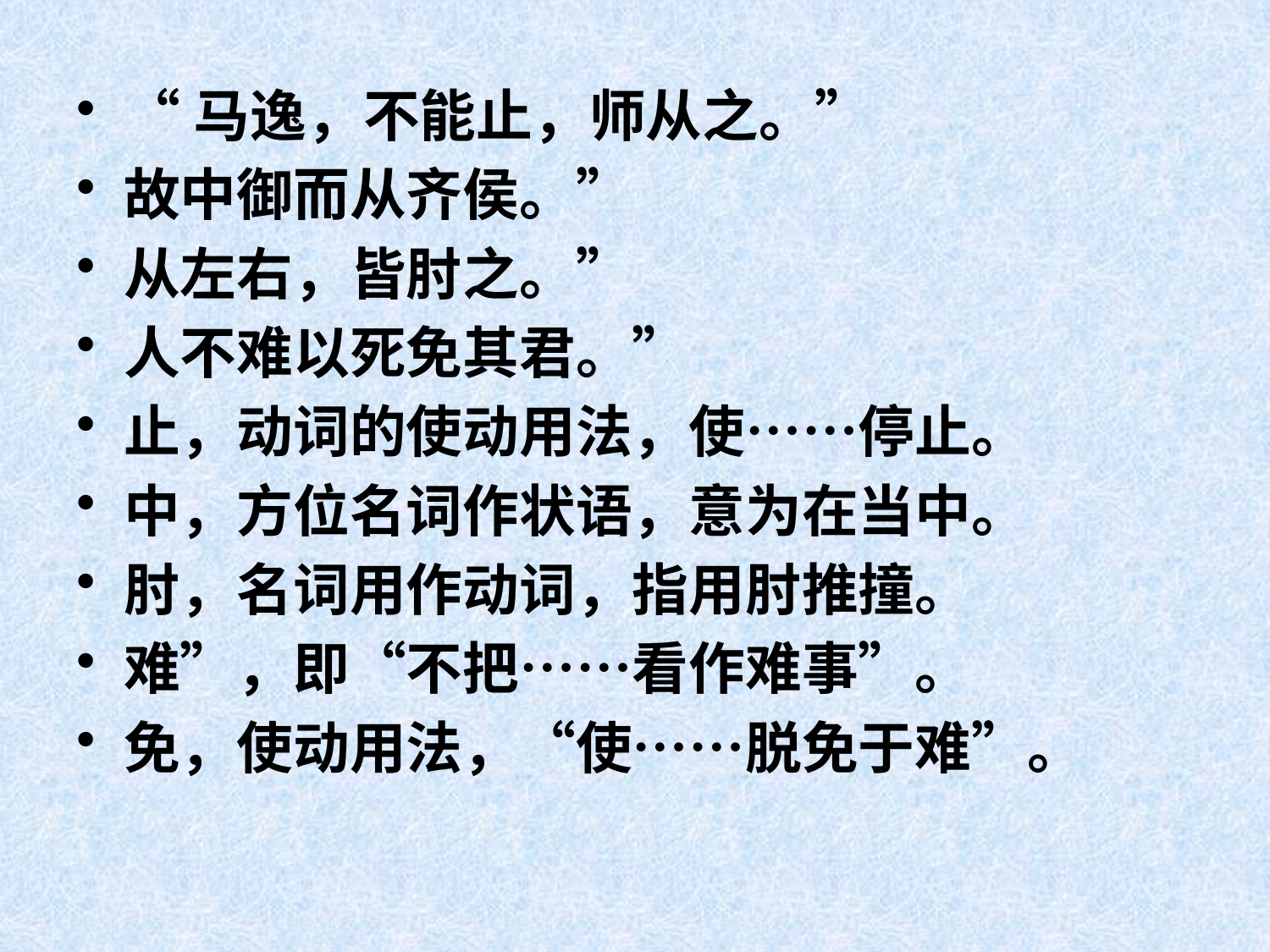

“马逸，不能止，师从之。”
故中御而从齐侯。”
从左右，皆肘之。”
人不难以死免其君。”
止，动词的使动用法，使……停止。
中，方位名词作状语，意为在当中。
肘，名词用作动词，指用肘推撞。
难”，即“不把……看作难事”。
免，使动用法，“使……脱免于难”。